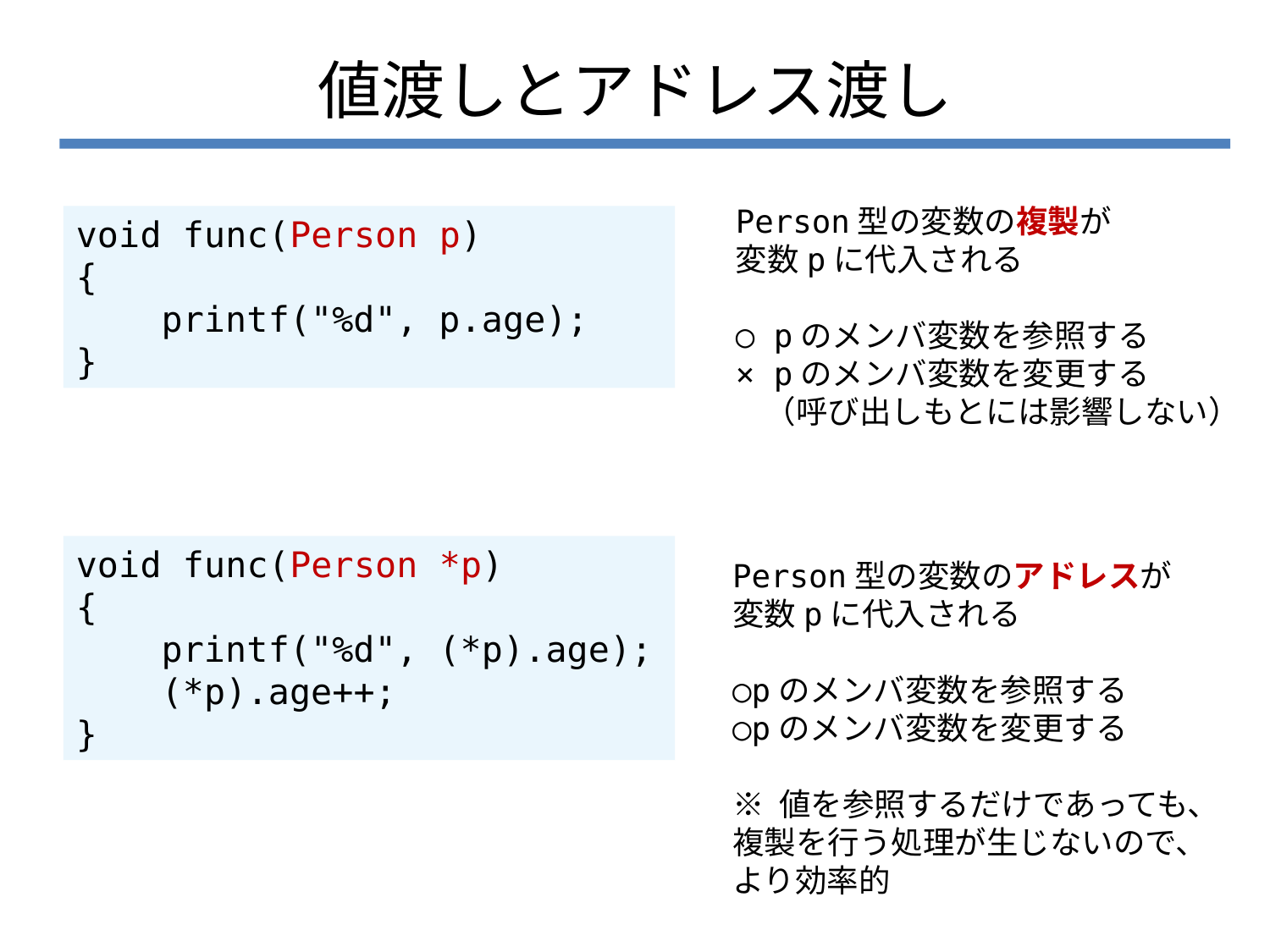

# 値渡しとアドレス渡し
Person型の変数の複製が
変数pに代入される

○ pのメンバ変数を参照する
× pのメンバ変数を変更する
    （呼び出しもとには影響しない）
void func(Person p)
{
    printf("%d", p.age);
}
void func(Person *p)
{
    printf("%d", (*p).age);
    (*p).age++;
}
Person型の変数のアドレスが
変数pに代入される

○pのメンバ変数を参照する
○pのメンバ変数を変更する

※ 値を参照するだけであっても、
複製を行う処理が生じないので、
より効率的